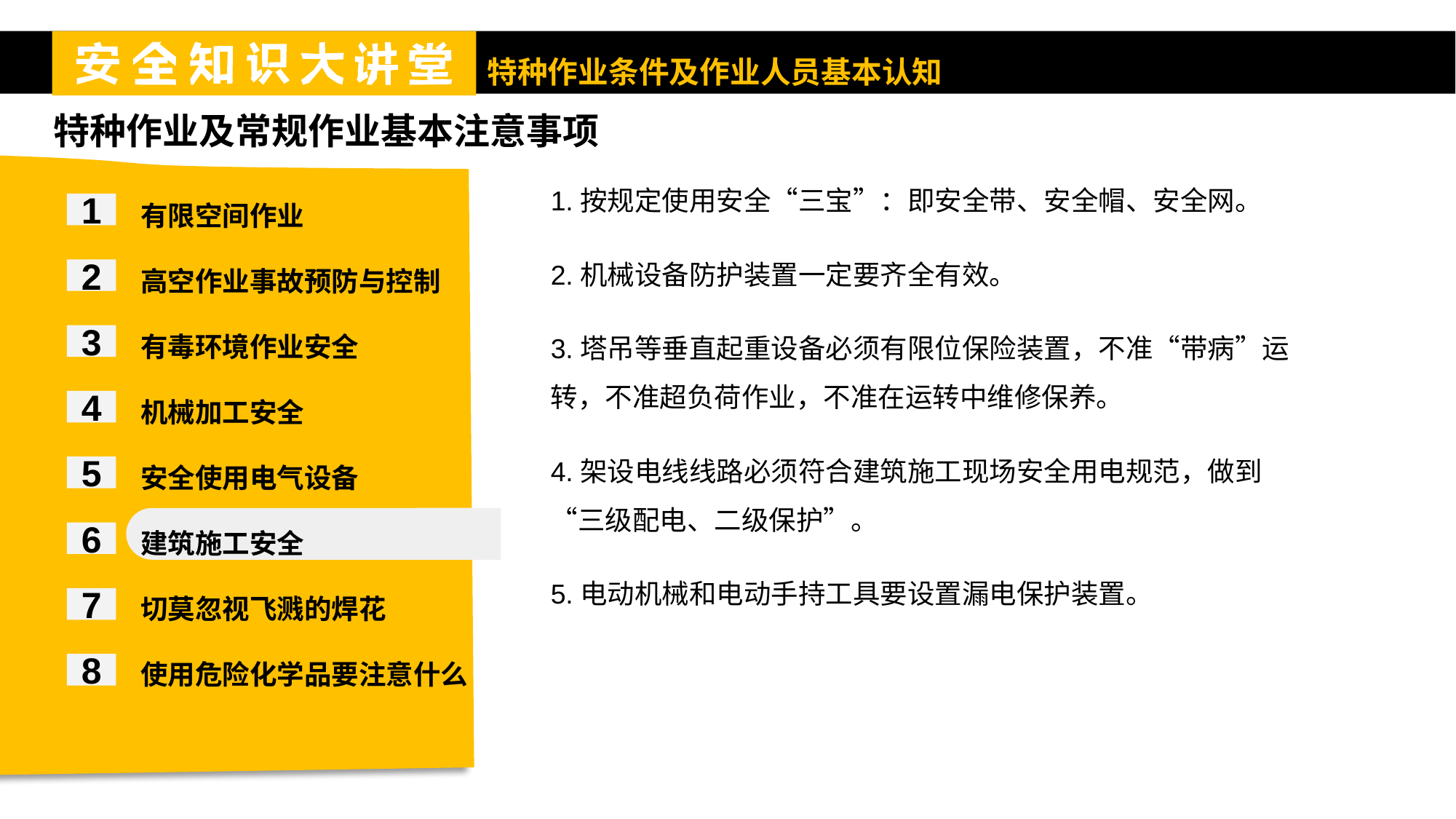

特种作业及常规作业基本注意事项
有限空间作业
高空作业事故预防与控制
有毒环境作业安全
机械加工安全
安全使用电气设备
建筑施工安全
切莫忽视飞溅的焊花
使用危险化学品要注意什么
1.按规定使用安全“三宝”：即安全带、安全帽、安全网。

2.机械设备防护装置一定要齐全有效。

3.塔吊等垂直起重设备必须有限位保险装置，不准“带病”运转，不准超负荷作业，不准在运转中维修保养。

4.架设电线线路必须符合建筑施工现场安全用电规范，做到“三级配电、二级保护”。

5.电动机械和电动手持工具要设置漏电保护装置。
1
2
3

4
5
6
7
8